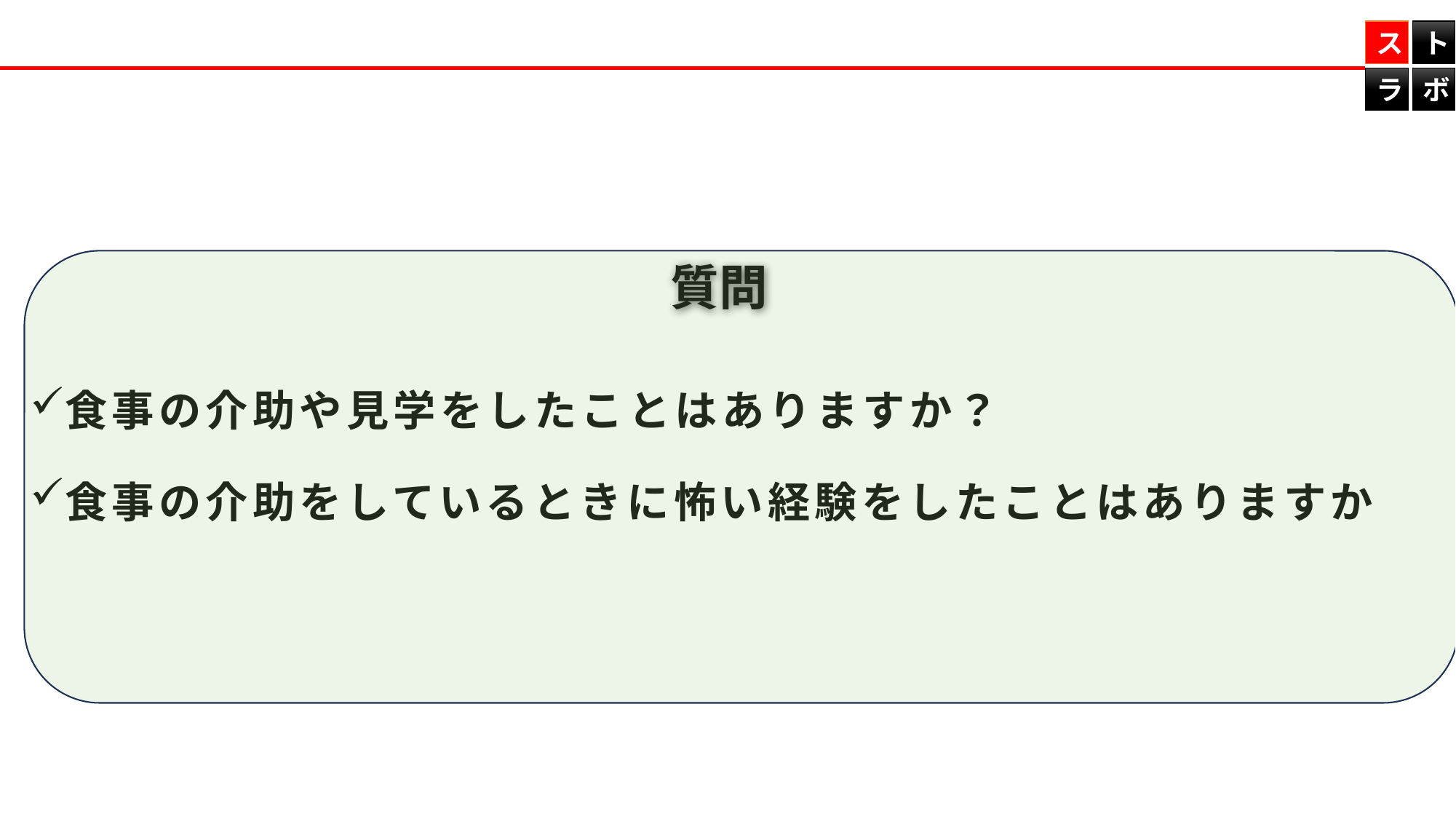

ス
ト
ラ
ボ

質問

食事の介助や見学をしたことはありますか？
食事の介助をしているときに怖い経験をしたことはありますか